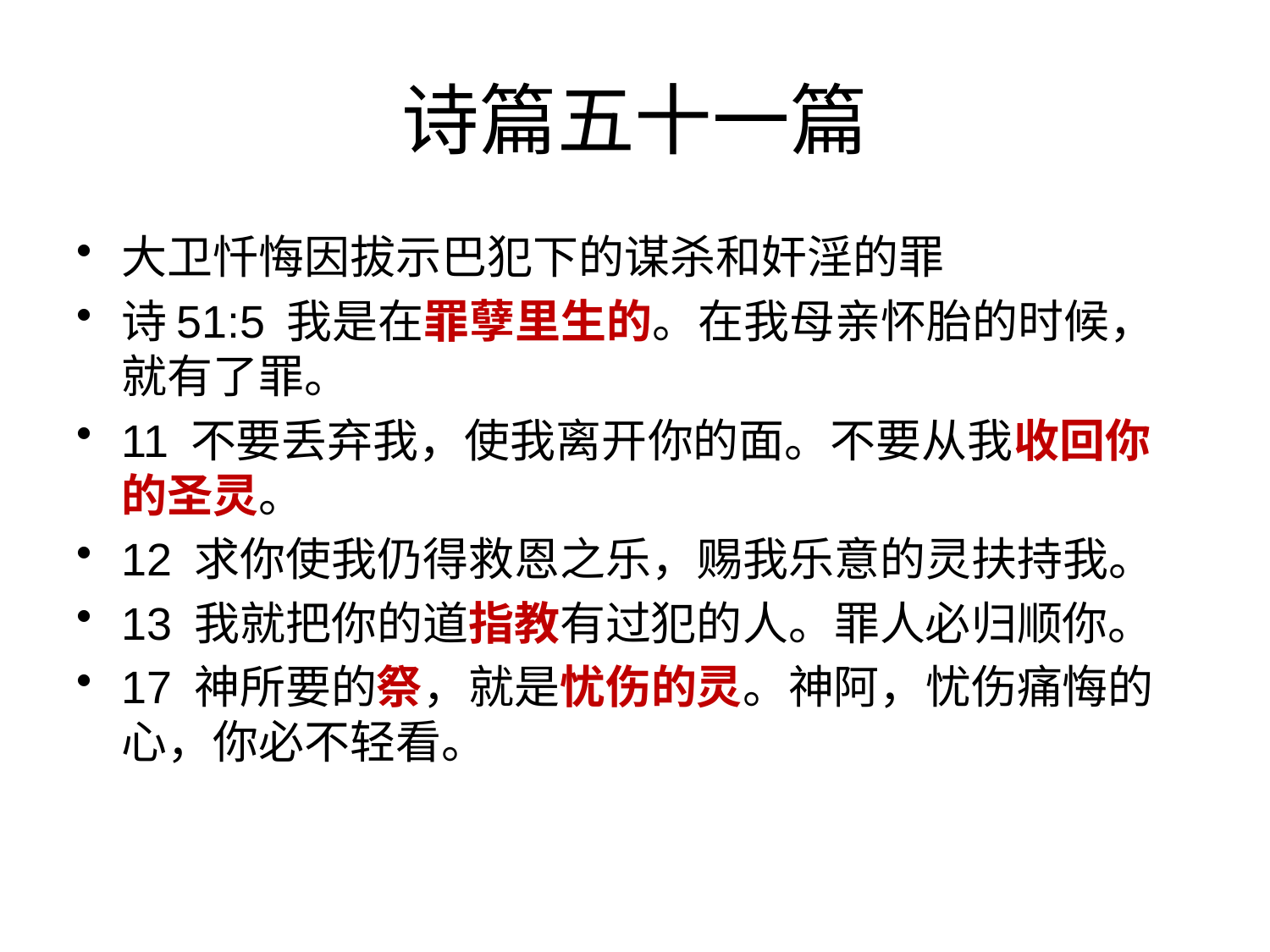

# 诗篇五十一篇
大卫忏悔因拔示巴犯下的谋杀和奸淫的罪
诗51:5 我是在罪孽里生的。在我母亲怀胎的时候，就有了罪。
11 不要丢弃我，使我离开你的面。不要从我收回你的圣灵。
12 求你使我仍得救恩之乐，赐我乐意的灵扶持我。
13 我就把你的道指教有过犯的人。罪人必归顺你。
17 神所要的祭，就是忧伤的灵。神阿，忧伤痛悔的心，你必不轻看。